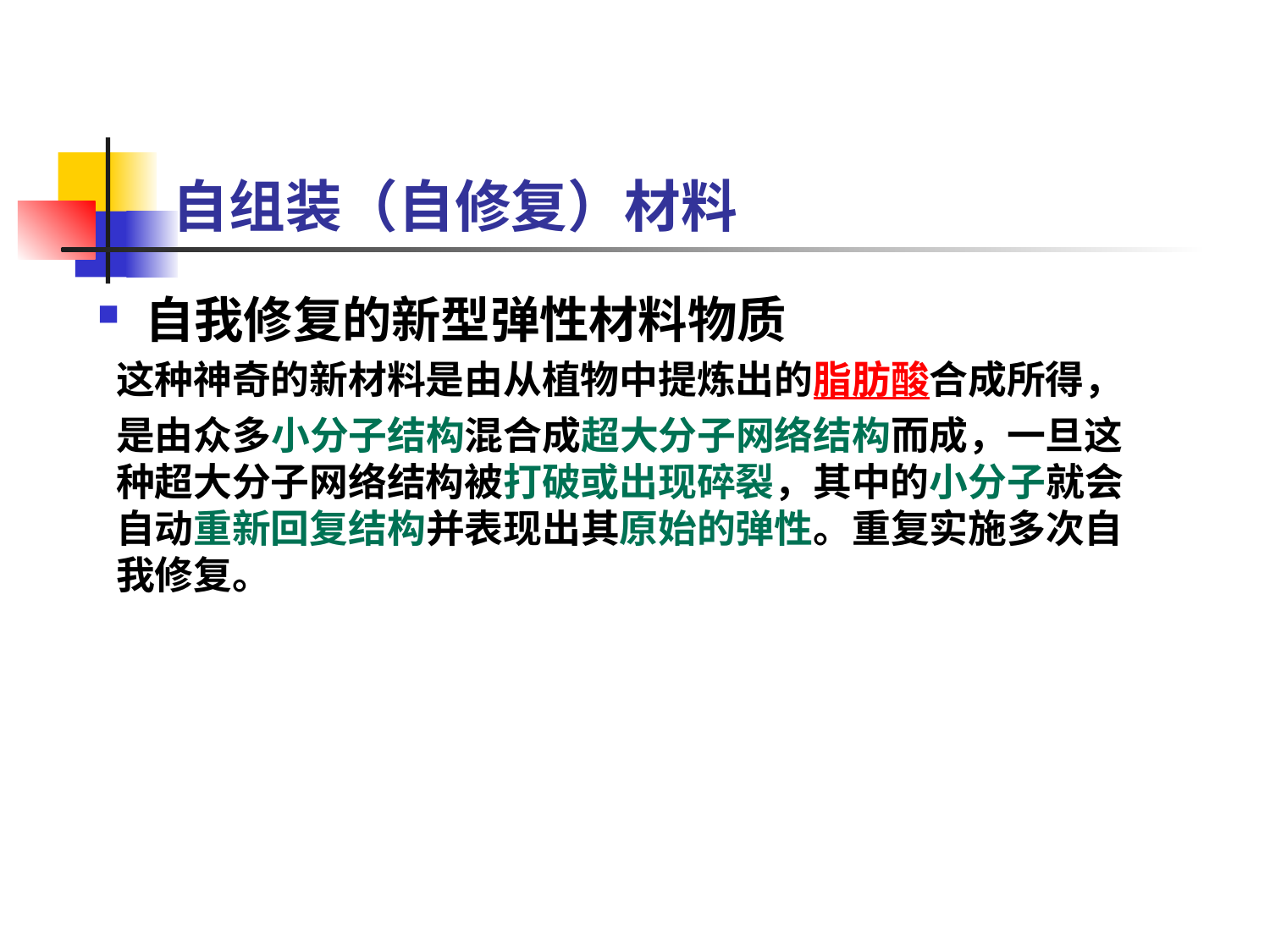

# 自组装（自修复）材料

自我修复的新型弹性材料物质

这种神奇的新材料是由从植物中提炼出的脂肪酸合成所得，是由众多小分子结构混合成超大分子网络结构而成，一旦这种超大分子网络结构被打破或出现碎裂，其中的小分子就会自动重新回复结构并表现出其原始的弹性。重复实施多次自我修复。